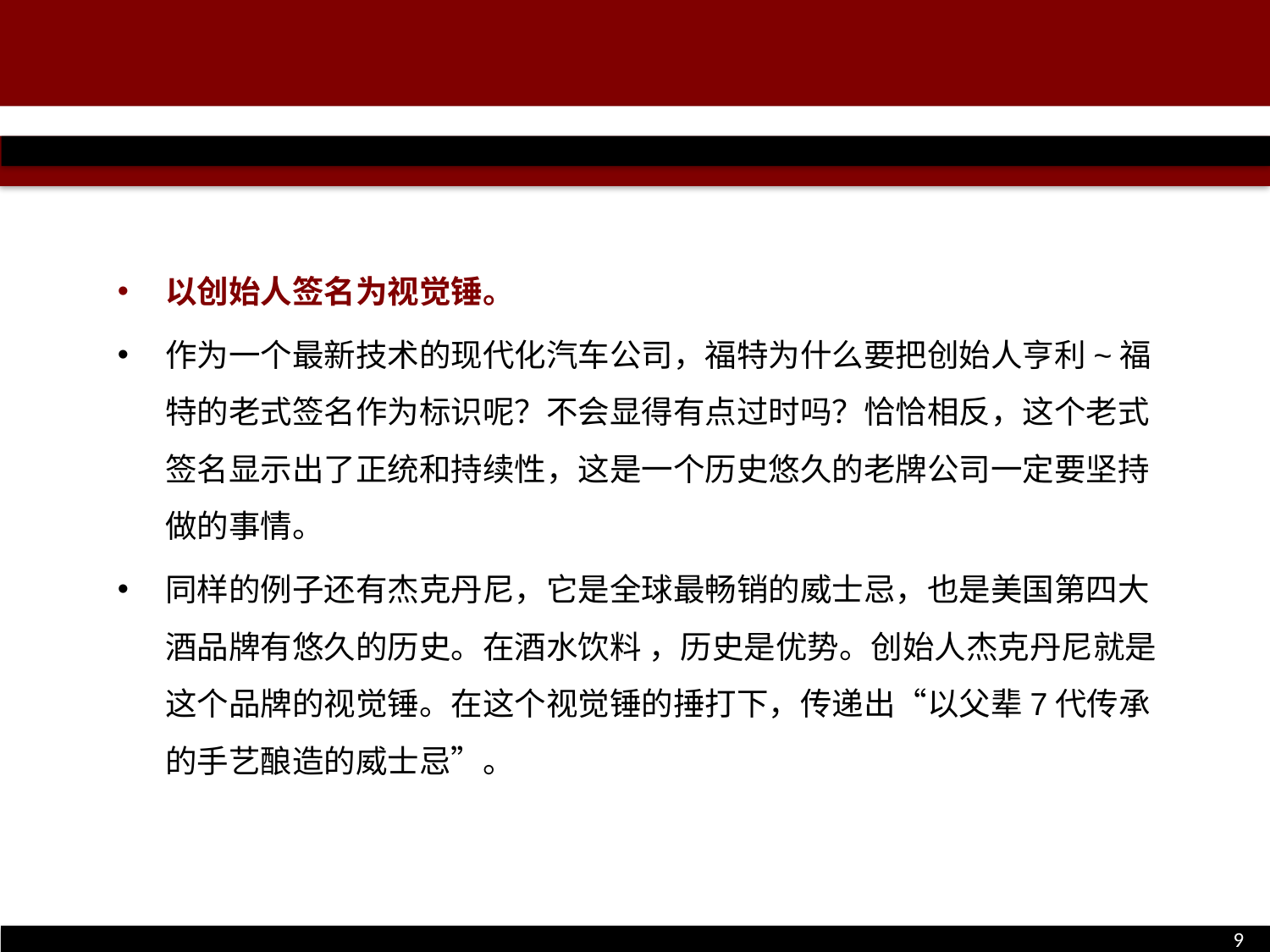

以创始人签名为视觉锤。
作为一个最新技术的现代化汽车公司，福特为什么要把创始人亨利~福特的老式签名作为标识呢？不会显得有点过时吗？恰恰相反，这个老式签名显示出了正统和持续性，这是一个历史悠久的老牌公司一定要坚持做的事情。
同样的例子还有杰克丹尼，它是全球最畅销的威士忌，也是美国第四大酒品牌有悠久的历史。在酒水饮料 ，历史是优势。创始人杰克丹尼就是这个品牌的视觉锤。在这个视觉锤的捶打下，传递出“以父辈7代传承的手艺酿造的威士忌”。